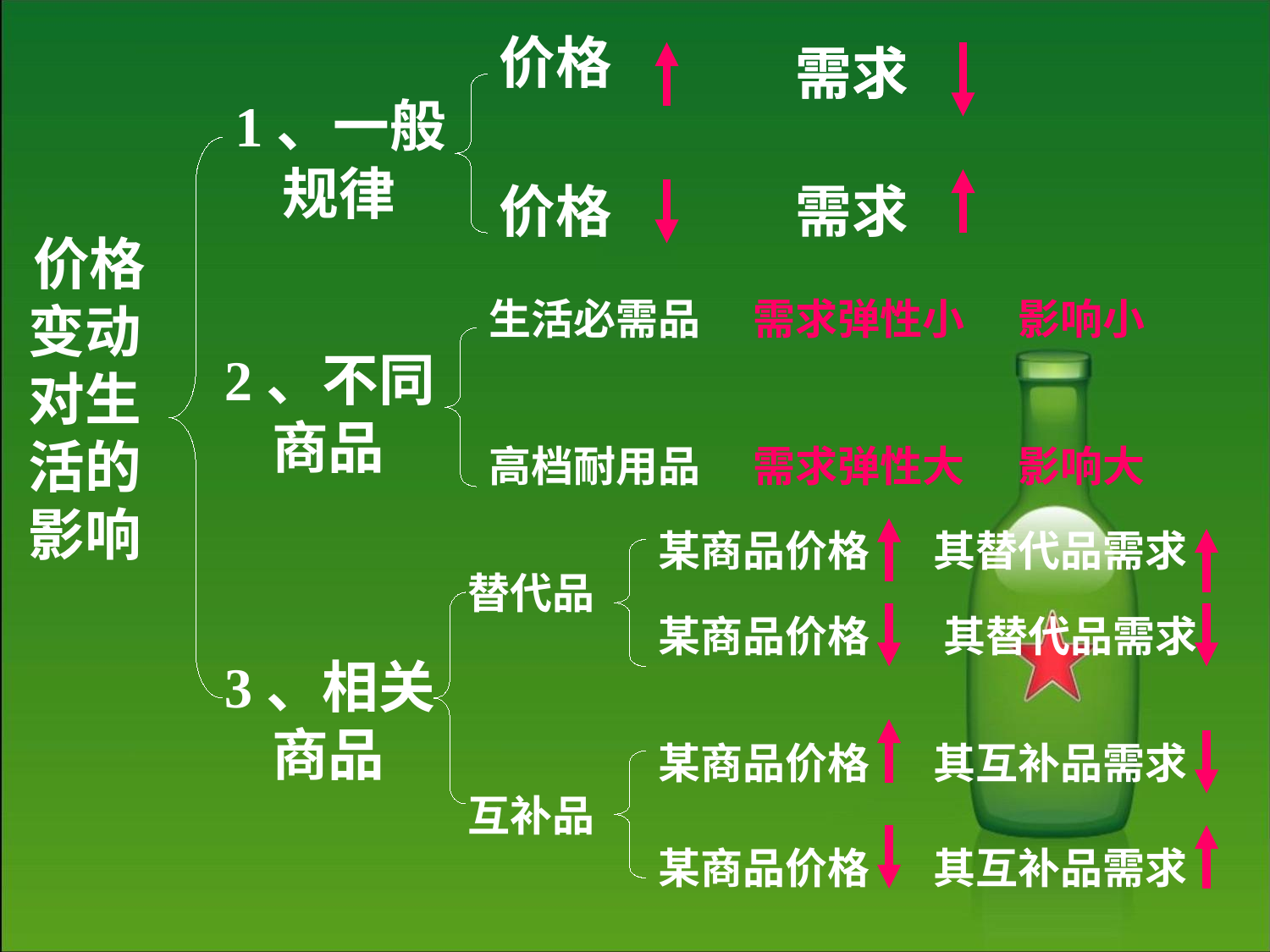

价格
需求
需求

1、一般规律

价格
需求
   价格变动对生活的影响
生活必需品
需求弹性小
影响小

2、不同商品
高档耐用品
需求弹性大
影响大
某商品价格
其替代品需求

替代品

某商品价格
其替代品需求
3、相关商品
某商品价格
其互补品需求

互补品
某商品价格
其互补品需求